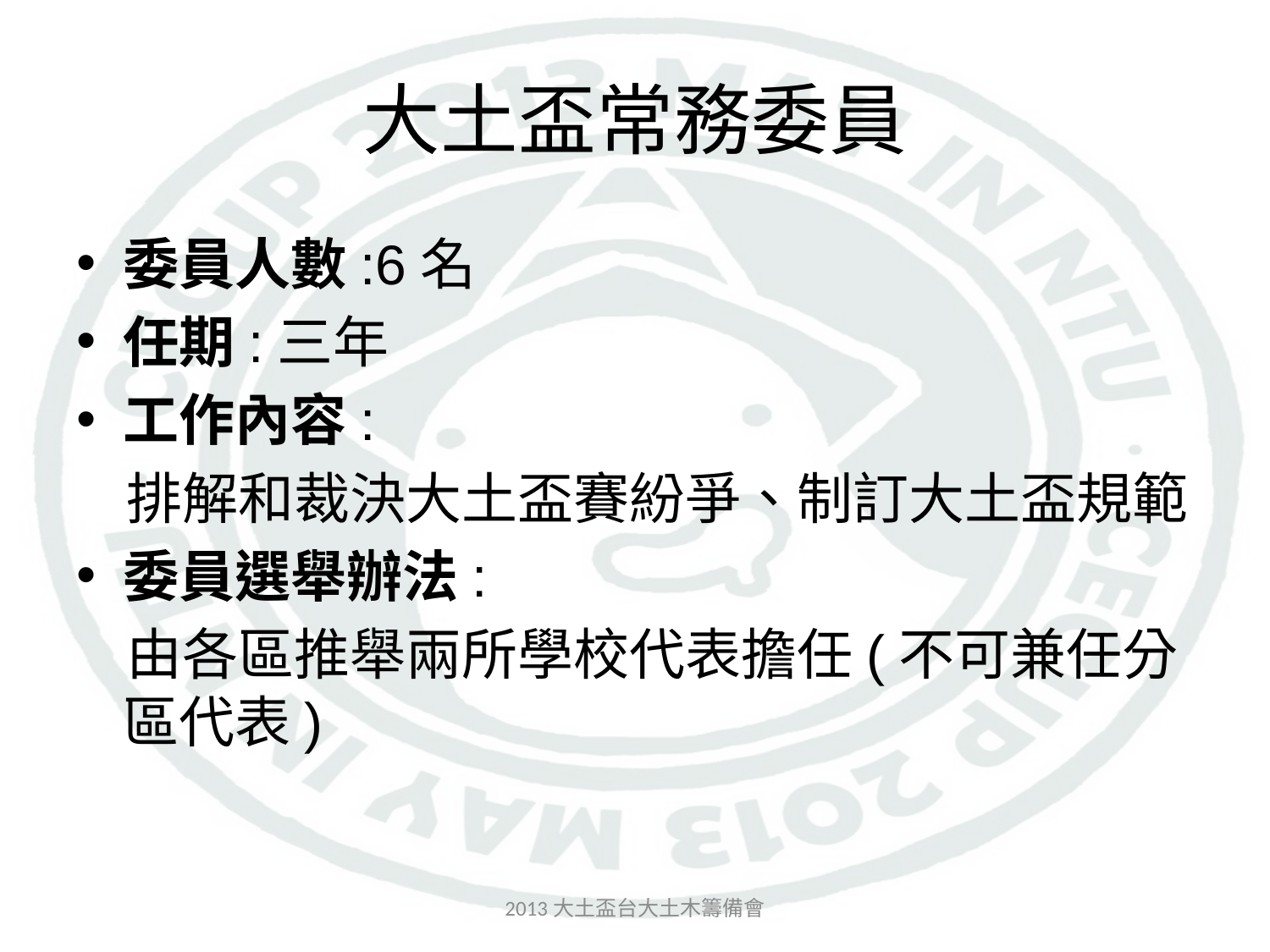

# 大土盃常務委員
委員人數:6名
任期:三年
工作內容:
   排解和裁決大土盃賽紛爭、制訂大土盃規範
委員選舉辦法:
   由各區推舉兩所學校代表擔任(不可兼任分區代表)

2013大土盃台大土木籌備會